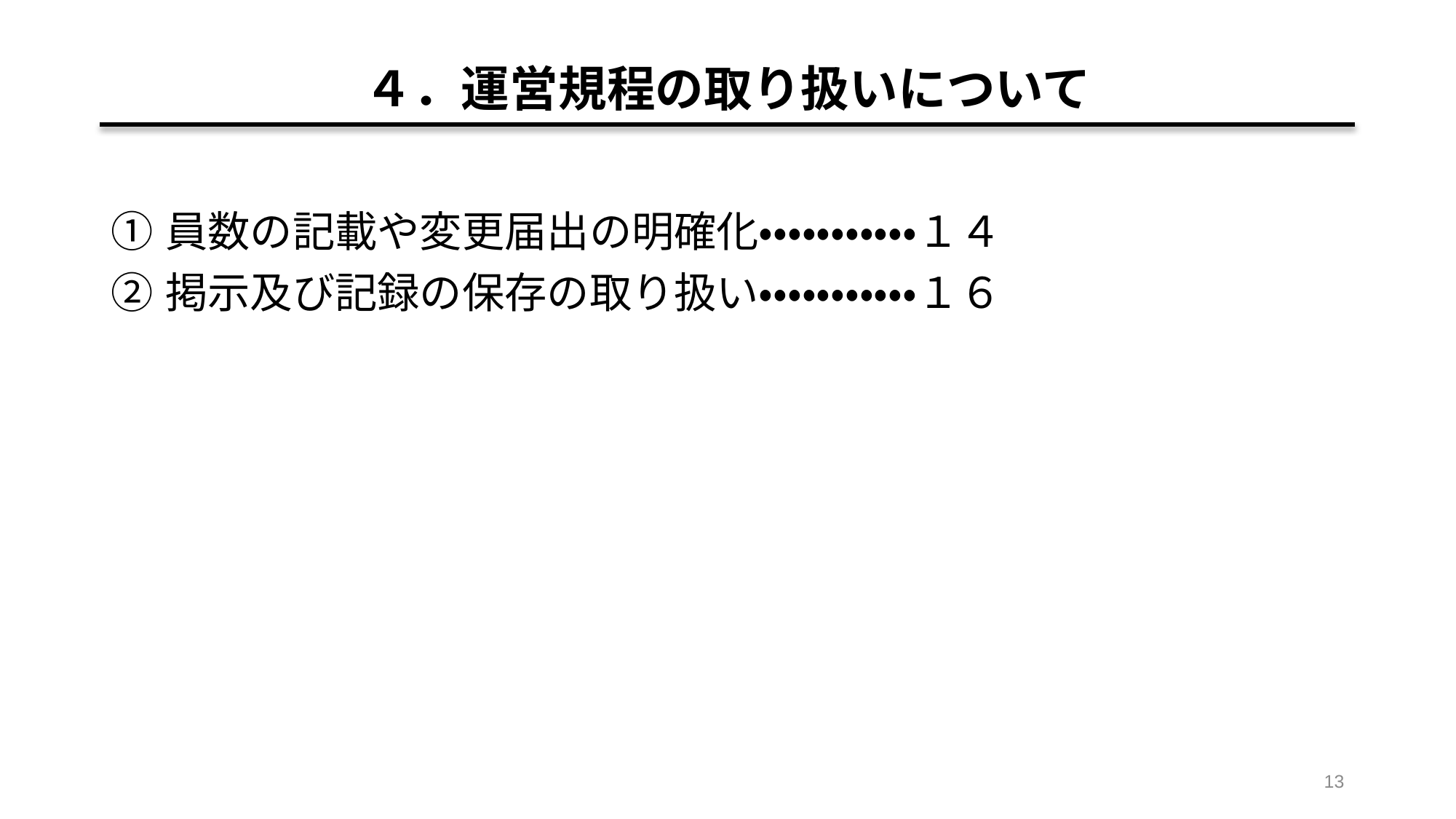

# ４．運営規程の取り扱いについて
員数の記載や変更届出の明確化・・・・・・・・・・・１４
掲示及び記録の保存の取り扱い・・・・・・・・・・・１６
13